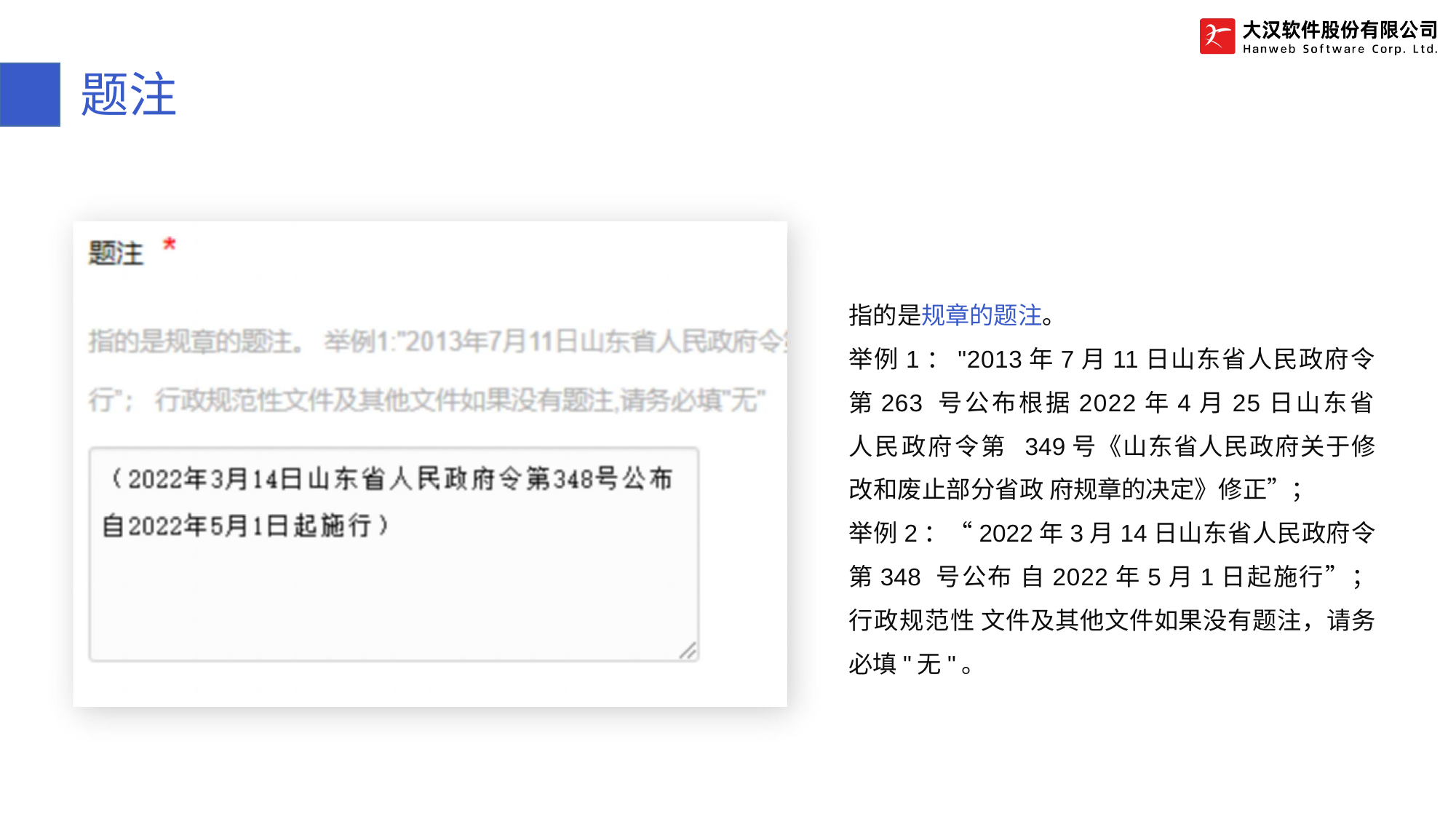

# 题注

指的是规章的题注。
举例1："2013年7月11日山东省人民政府令第263 号公布根据2022年4月25日山东省人民政府令第  349号《山东省人民政府关于修改和废止部分省政 府规章的决定》修正”；
举例2：“2022年3月14日山东省人民政府令第348 号公布 自2022年5月1日起施行”； 行政规范性 文件及其他文件如果没有题注，请务必填"无"。